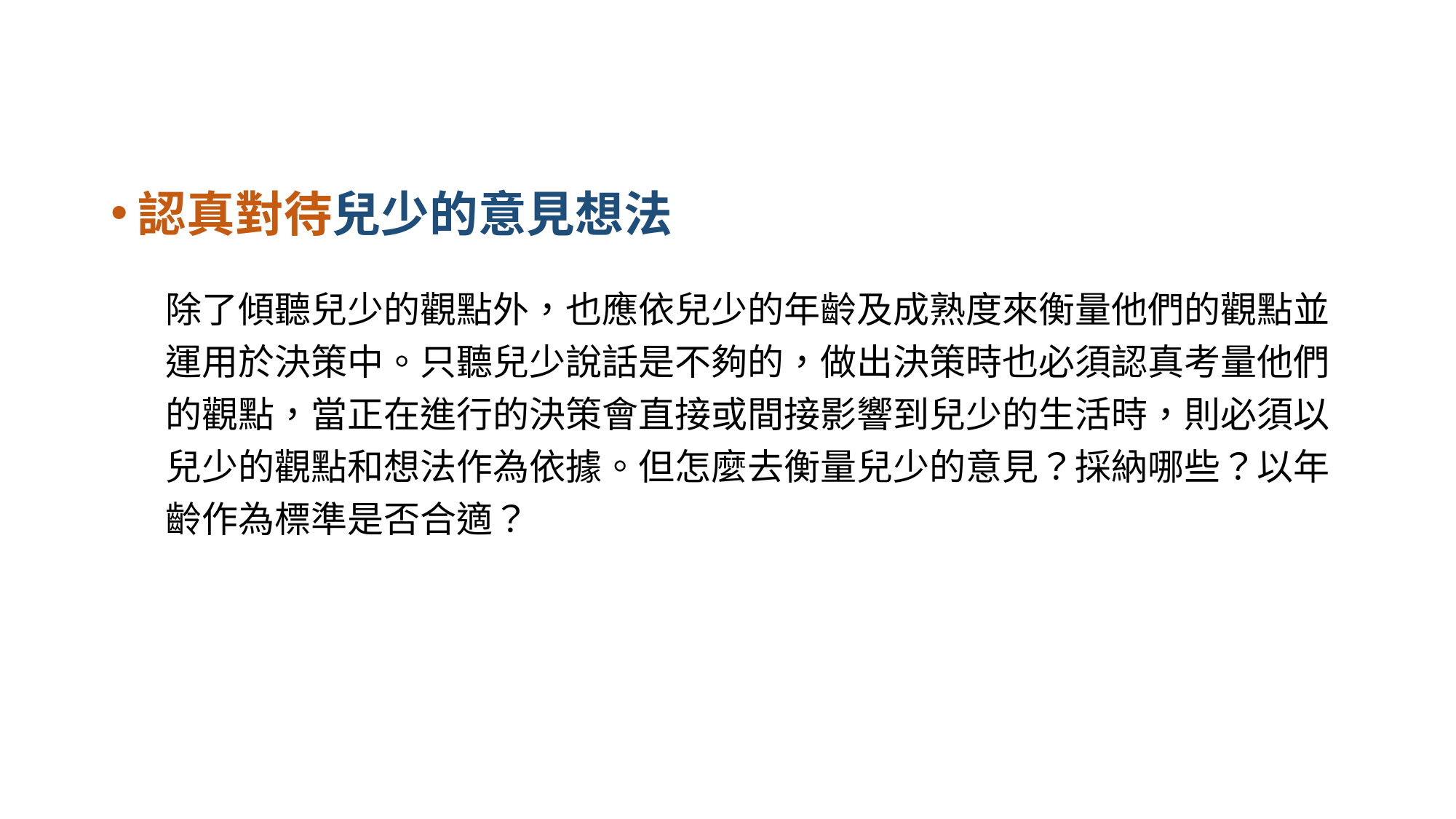

認真對待兒少的意見想法
除了傾聽兒少的觀點外，也應依兒少的年齡及成熟度來衡量他們的觀點並運用於決策中。只聽兒少說話是不夠的，做出決策時也必須認真考量他們的觀點，當正在進行的決策會直接或間接影響到兒少的生活時，則必須以兒少的觀點和想法作為依據。但怎麼去衡量兒少的意見？採納哪些？以年齡作為標準是否合適？